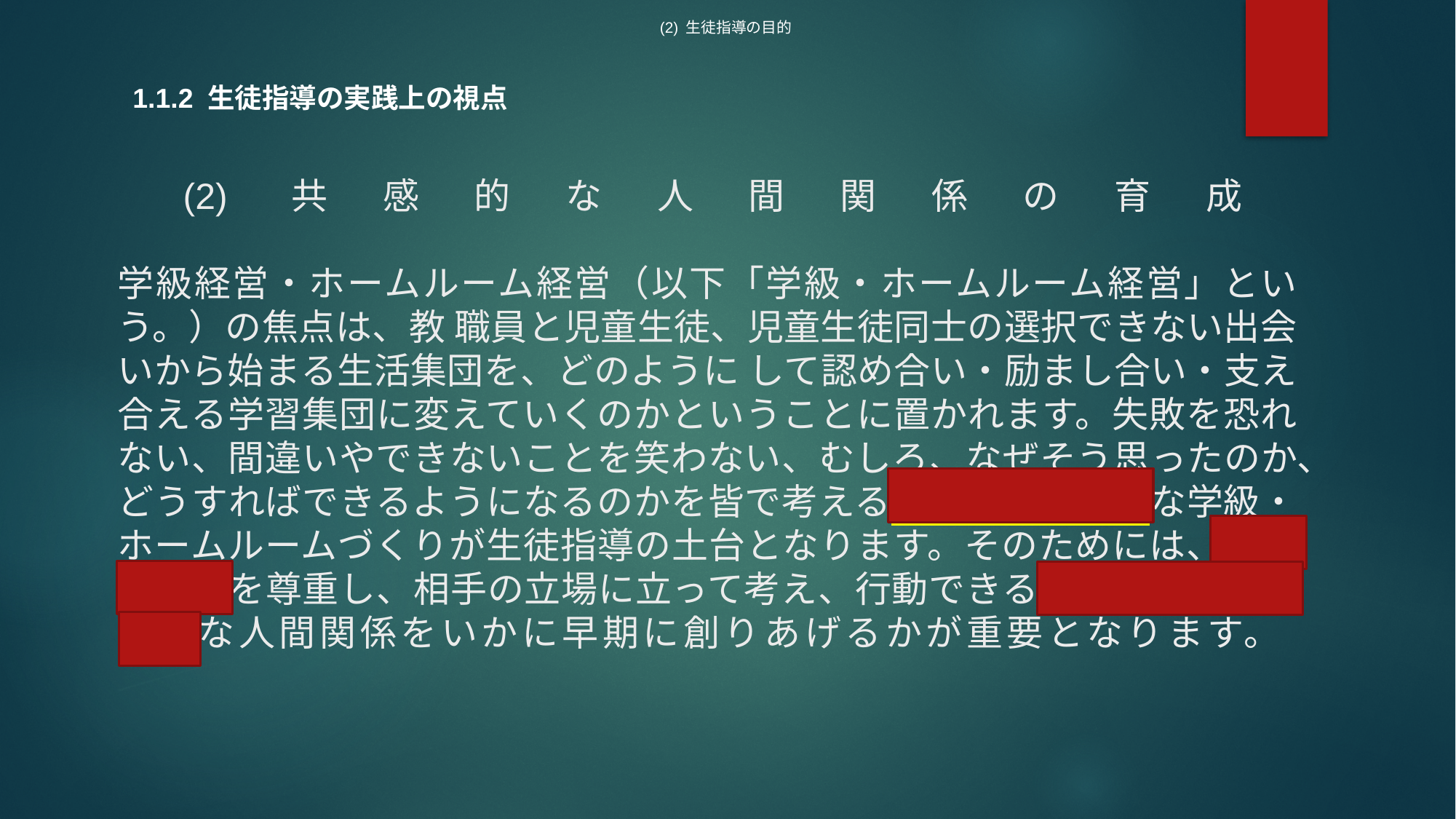

(2) 生徒指導の目的
1.1.2 生徒指導の実践上の視点
# (2)共感的な人間関係の育成 学級経営・ホームルーム経営（以下「学級・ホームルーム経営」という。）の焦点は、教 職員と児童生徒、児童生徒同士の選択できない出会いから始まる生活集団を、どのように して認め合い・励まし合い・支え合える学習集団に変えていくのかということに置かれます。失敗を恐れない、間違いやできないことを笑わない、むしろ、なぜそう思ったのか、どうすればできるようになるのかを皆で考える支持的で創造的な学級・ホームルームづくりが生徒指導の土台となります。そのためには、自他の個性を尊重し、相手の立場に立って考え、行動できる相互扶助的で共感的な人間関係をいかに早期に創りあげるかが重要となります。